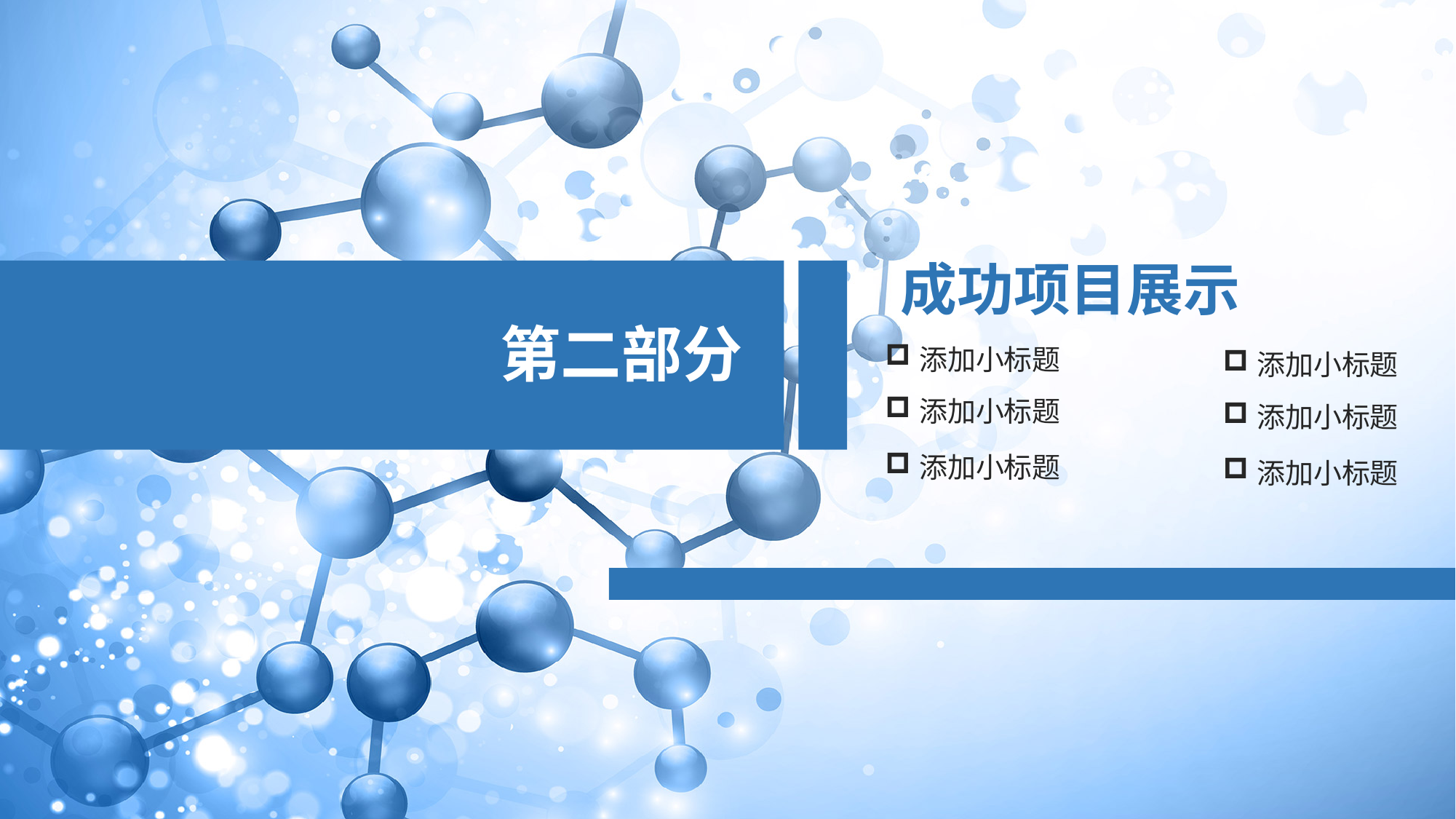

成功项目展示

第二部分
添加小标题
添加小标题
添加小标题
添加小标题
添加小标题
添加小标题